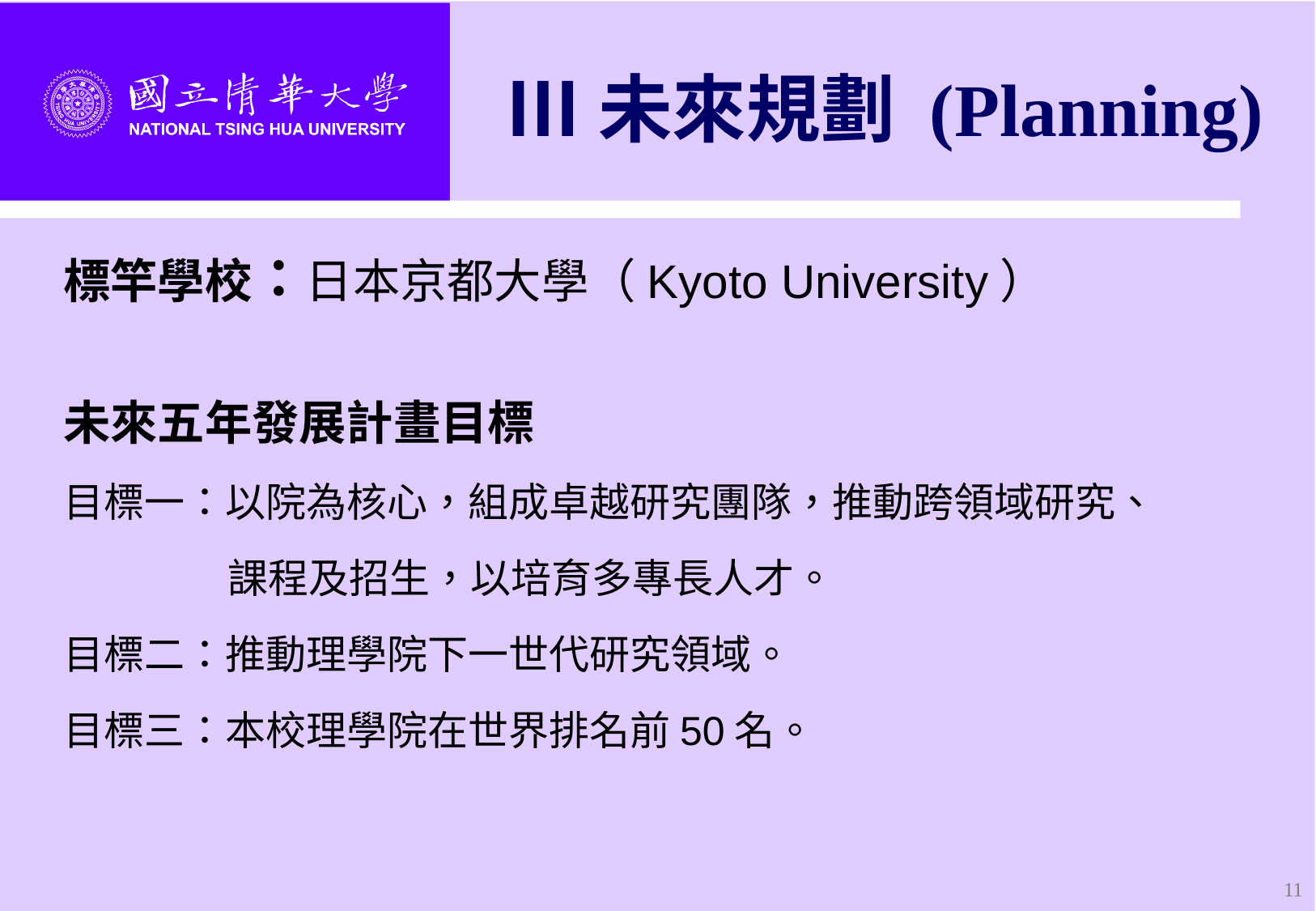

# Ⅲ未來規劃 (Planning)
標竿學校：日本京都大學（Kyoto University）

未來五年發展計畫目標
目標一：以院為核心，組成卓越研究團隊，推動跨領域研究、
                 課程及招生，以培育多專長人才。
目標二：推動理學院下一世代研究領域。
目標三：本校理學院在世界排名前50名。
11